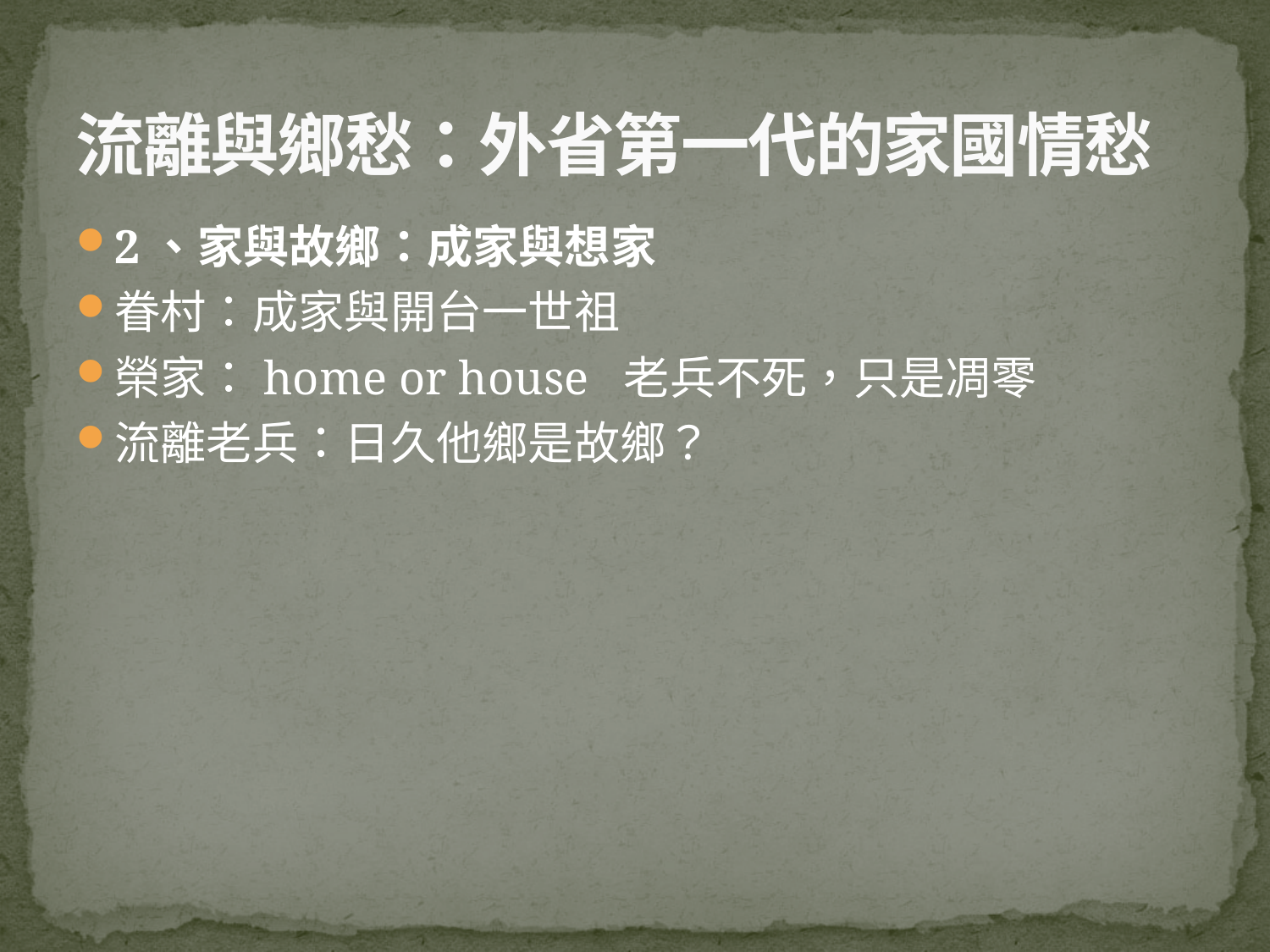

# 流離與鄉愁：外省第一代的家國情愁
2、家與故鄉：成家與想家
眷村：成家與開台一世祖
榮家：home or house  老兵不死，只是凋零
流離老兵：日久他鄉是故鄉？